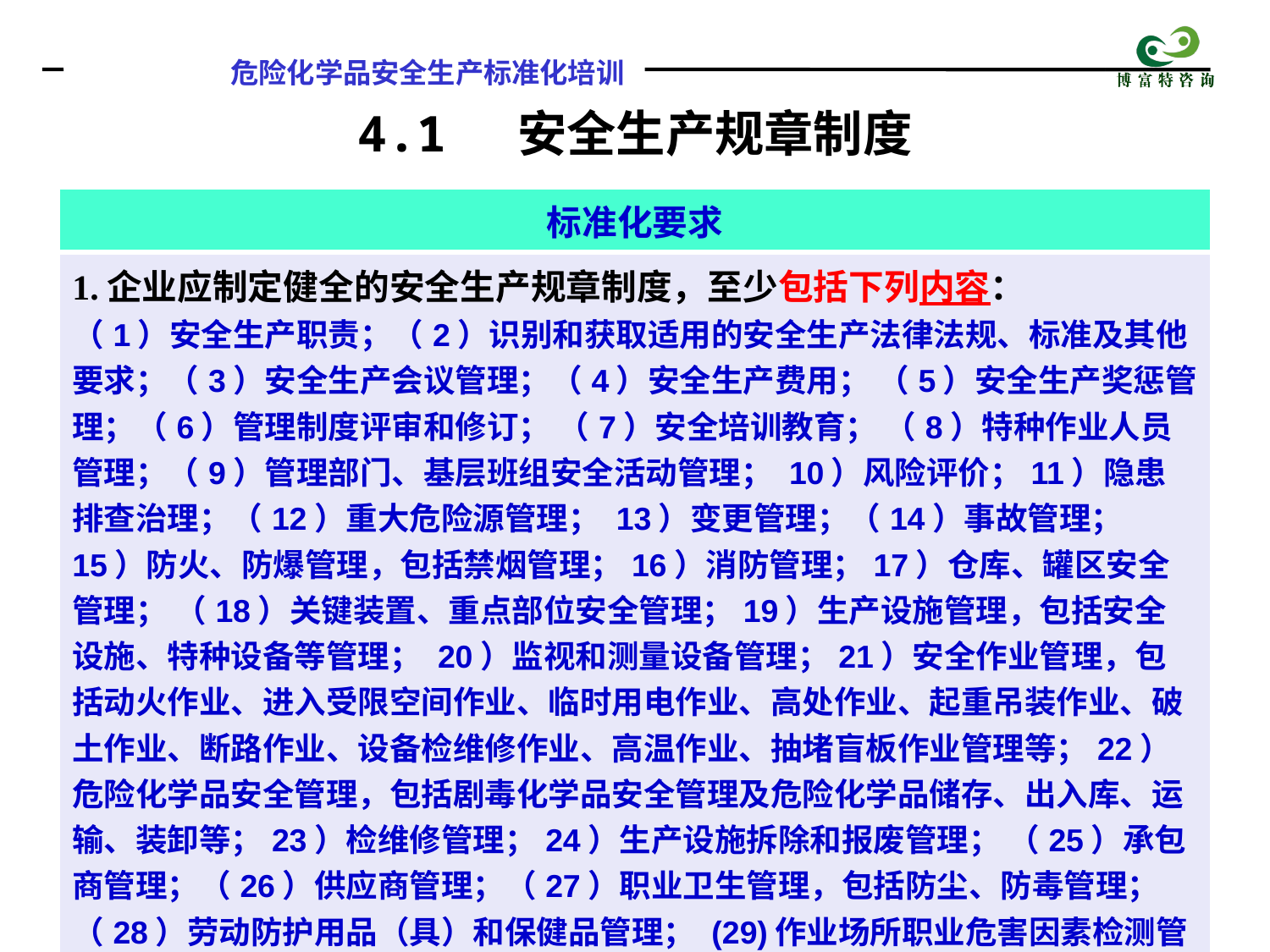

4.1  安全生产规章制度
| 标准化要求 |
| --- |
| 1.企业应制定健全的安全生产规章制度，至少包括下列内容： （1）安全生产职责；（2）识别和获取适用的安全生产法律法规、标准及其他要求；（3）安全生产会议管理；（4）安全生产费用； （5）安全生产奖惩管理；（6）管理制度评审和修订； （7）安全培训教育； （8）特种作业人员管理；（9）管理部门、基层班组安全活动管理； 10）风险评价；11）隐患排查治理；（12）重大危险源管理； 13）变更管理；（14）事故管理； 15）防火、防爆管理，包括禁烟管理；16）消防管理；17）仓库、罐区安全管理； （18）关键装置、重点部位安全管理；19）生产设施管理，包括安全设施、特种设备等管理； 20）监视和测量设备管理；21）安全作业管理，包括动火作业、进入受限空间作业、临时用电作业、高处作业、起重吊装作业、破土作业、断路作业、设备检维修作业、高温作业、抽堵盲板作业管理等；22）危险化学品安全管理，包括剧毒化学品安全管理及危险化学品储存、出入库、运输、装卸等；23）检维修管理；24）生产设施拆除和报废管理； （25）承包商管理；（26）供应商管理；（27）职业卫生管理，包括防尘、防毒管理；（28）劳动防护用品（具）和保健品管理； (29)作业场所职业危害因素检测管理；（30）应急救援管理；（31）安全检查管理；（32）自评。 |